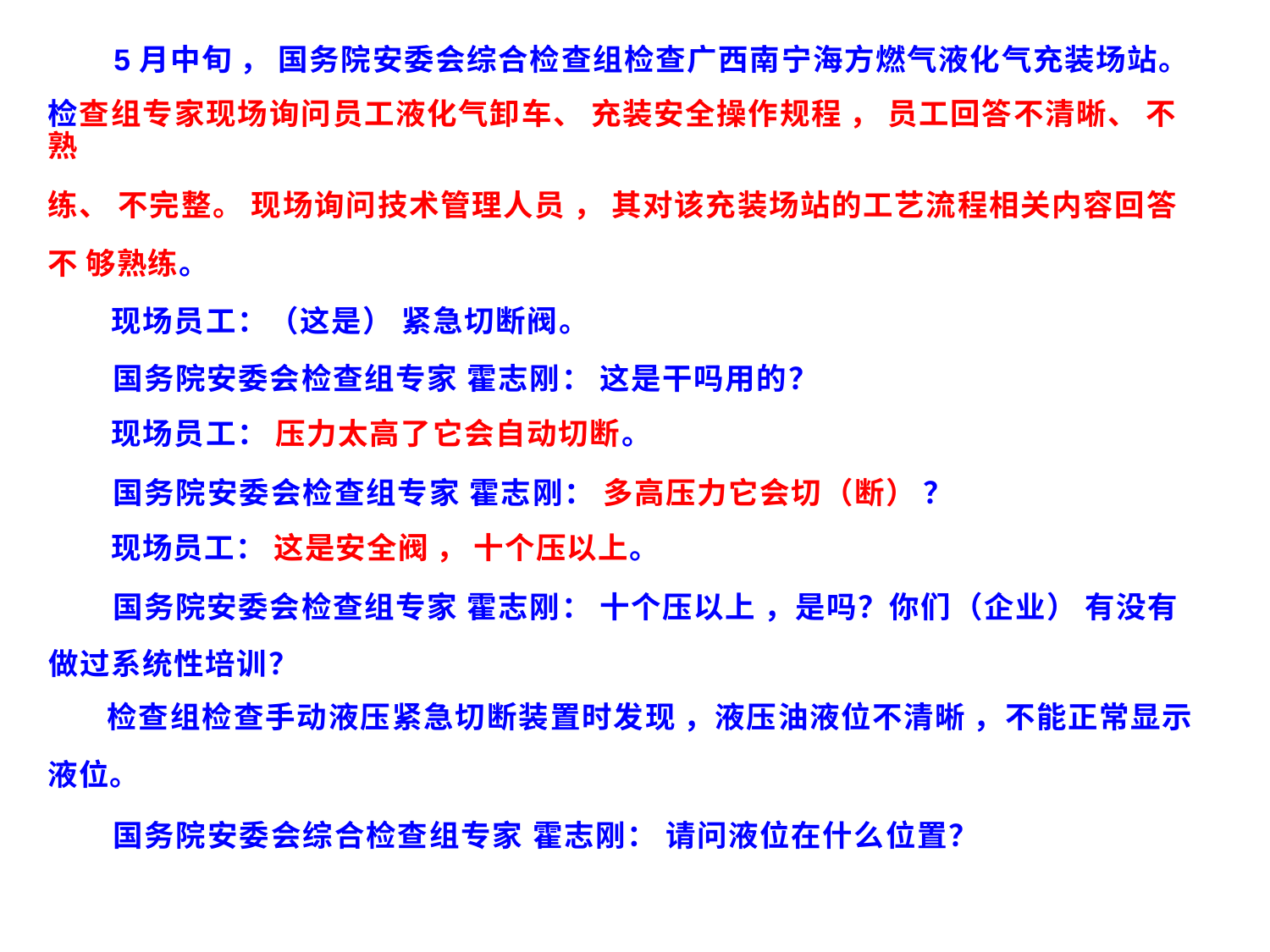

5月中旬 ， 国务院安委会综合检查组检查广西南宁海方燃气液化气充装场站。
检查组专家现场询问员工液化气卸车、 充装安全操作规程 ， 员工回答不清晰、 不熟
练、 不完整。 现场询问技术管理人员 ， 其对该充装场站的工艺流程相关内容回答不 够熟练。
现场员工：（这是） 紧急切断阀。
国务院安委会检查组专家 霍志刚： 这是干吗用的？
现场员工： 压力太高了它会自动切断。
国务院安委会检查组专家 霍志刚： 多高压力它会切（断） ？
现场员工： 这是安全阀 ， 十个压以上。
国务院安委会检查组专家 霍志刚： 十个压以上 ，是吗？你们（企业） 有没有
做过系统性培训？
检查组检查手动液压紧急切断装置时发现 ，液压油液位不清晰 ，不能正常显示
液位。

国务院安委会综合检查组专家 霍志刚： 请问液位在什么位置？